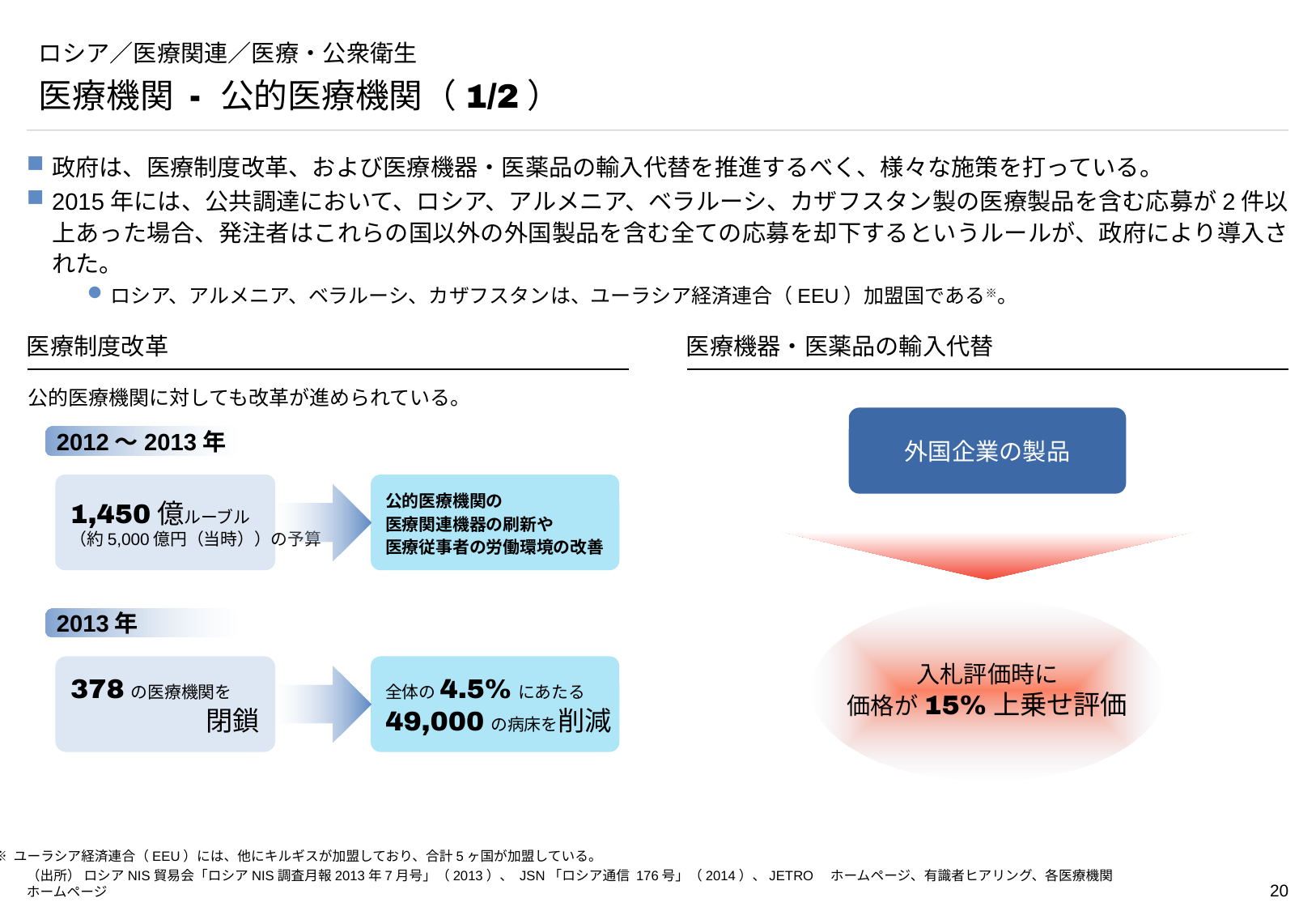

# ロシア／医療関連／医療・公衆衛生
医療機関 - 公的医療機関（1/2）
政府は、医療制度改革、および医療機器・医薬品の輸入代替を推進するべく、様々な施策を打っている。
2015年には、公共調達において、ロシア、アルメニア、ベラルーシ、カザフスタン製の医療製品を含む応募が2件以上あった場合、発注者はこれらの国以外の外国製品を含む全ての応募を却下するというルールが、政府により導入された。
ロシア、アルメニア、ベラルーシ、カザフスタンは、ユーラシア経済連合（EEU）加盟国である※。
医療制度改革
医療機器・医薬品の輸入代替
公的医療機関に対しても改革が進められている。
外国企業の製品
2012～2013年
1,450億ルーブル
（約5,000億円（当時））の予算
公的医療機関の
医療関連機器の刷新や
医療従事者の労働環境の改善

入札評価時に
価格が15%上乗せ評価
2013年
378の医療機関を
閉鎖
全体の4.5%にあたる
49,000の病床を削減

※ ユーラシア経済連合（EEU）には、他にキルギスが加盟しており、合計5ヶ国が加盟している。
（出所） ロシアNIS貿易会「ロシアNIS調査月報2013年7月号」（2013）、 JSN「ロシア通信 176号」（2014）、JETRO　ホームページ、有識者ヒアリング、各医療機関ホームページ